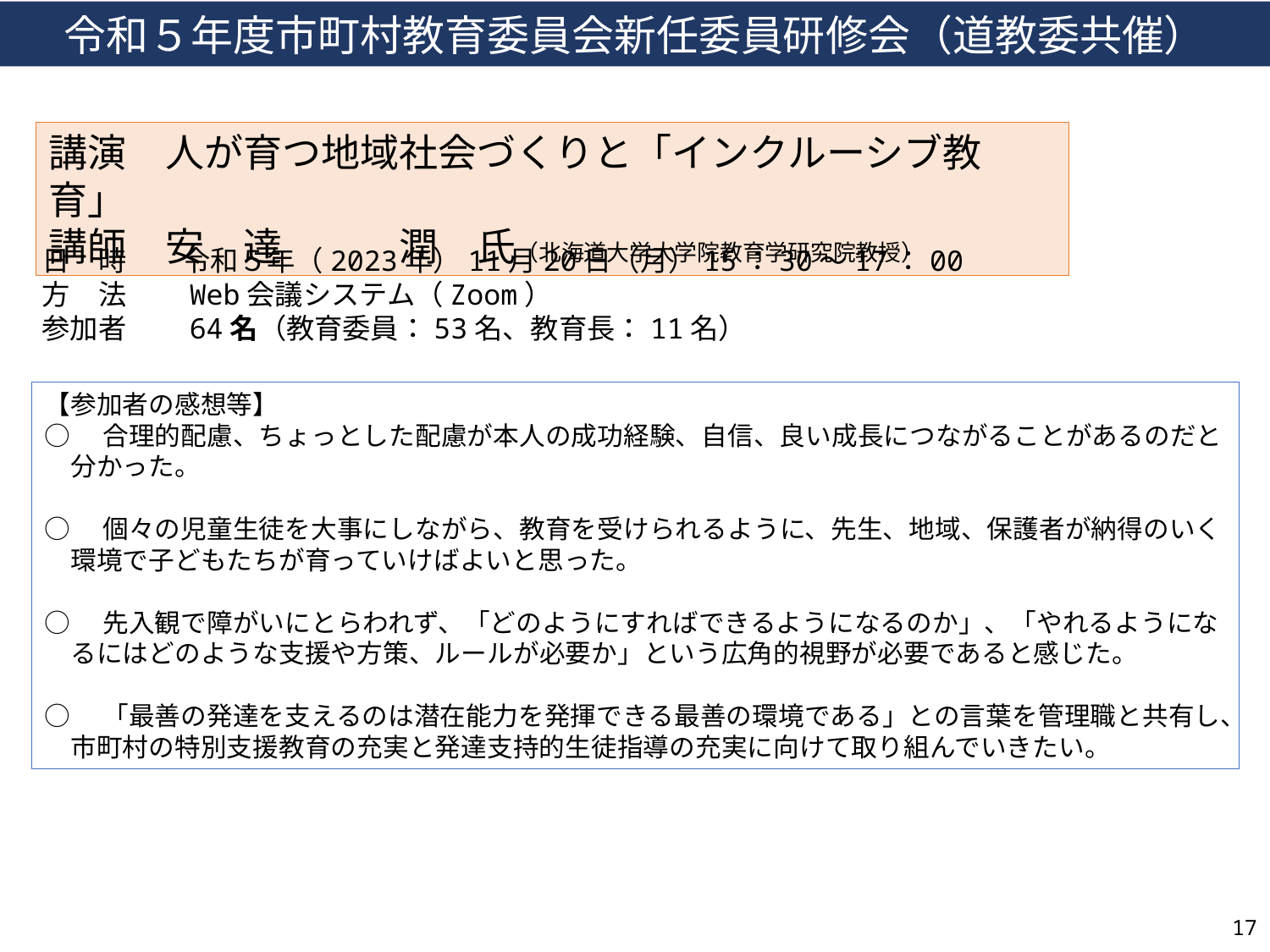

令和５年度市町村教育委員会新任委員研修会（道教委共催）
講演　人が育つ地域社会づくりと「インクルーシブ教育」
講師　安　達　　　潤　氏（北海道大学大学院教育学研究院教授）
日　時　　令和５年（2023年）11月20日（月）15：30～17：00
方　法　　Web会議システム（Zoom）
参加者　　64名（教育委員：53名、教育長：11名）
【参加者の感想等】
○　合理的配慮、ちょっとした配慮が本人の成功経験、自信、良い成長につながることがあるのだと分かった。

○　個々の児童生徒を大事にしながら、教育を受けられるように、先生、地域、保護者が納得のいく環境で子どもたちが育っていけばよいと思った。

○　先入観で障がいにとらわれず、「どのようにすればできるようになるのか」、「やれるようになるにはどのような支援や方策、ルールが必要か」という広角的視野が必要であると感じた。

○　「最善の発達を支えるのは潜在能力を発揮できる最善の環境である」との言葉を管理職と共有し、市町村の特別支援教育の充実と発達支持的生徒指導の充実に向けて取り組んでいきたい。
17